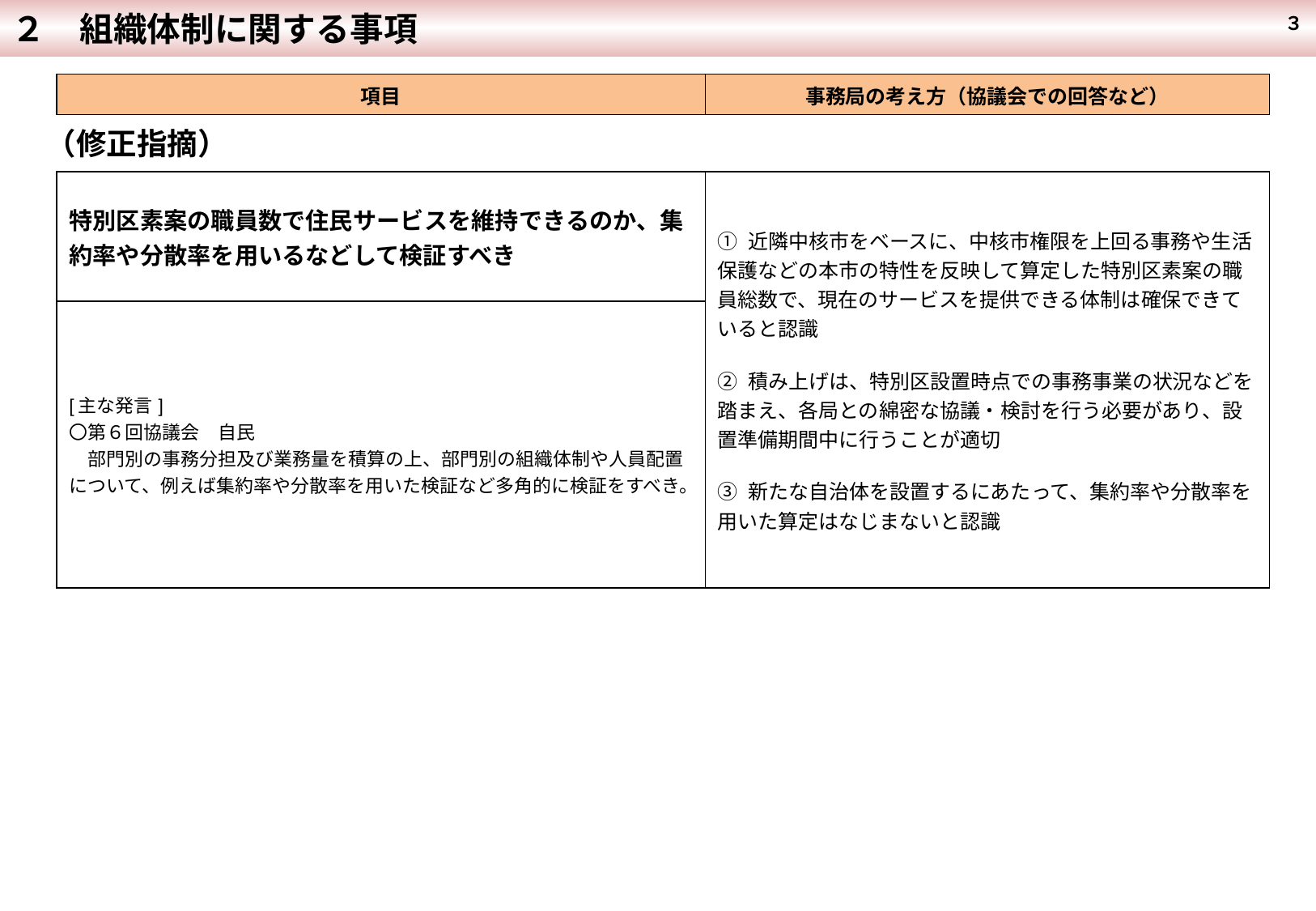

２　組織体制に関する事項
 ３
| 項目 | 事務局の考え方（協議会での回答など） |
| --- | --- |
（修正指摘）
| 特別区素案の職員数で住民サービスを維持できるのか、集約率や分散率を用いるなどして検証すべき | ① 近隣中核市をベースに、中核市権限を上回る事務や生活保護などの本市の特性を反映して算定した特別区素案の職員総数で、現在のサービスを提供できる体制は確保できていると認識 ② 積み上げは、特別区設置時点での事務事業の状況などを踏まえ、各局との綿密な協議・検討を行う必要があり、設置準備期間中に行うことが適切 ③ 新たな自治体を設置するにあたって、集約率や分散率を用いた算定はなじまないと認識 |
| --- | --- |
| [主な発言] 〇第６回協議会　自民 　部門別の事務分担及び業務量を積算の上、部門別の組織体制や人員配置について、例えば集約率や分散率を用いた検証など多角的に検証をすべき。 |  |